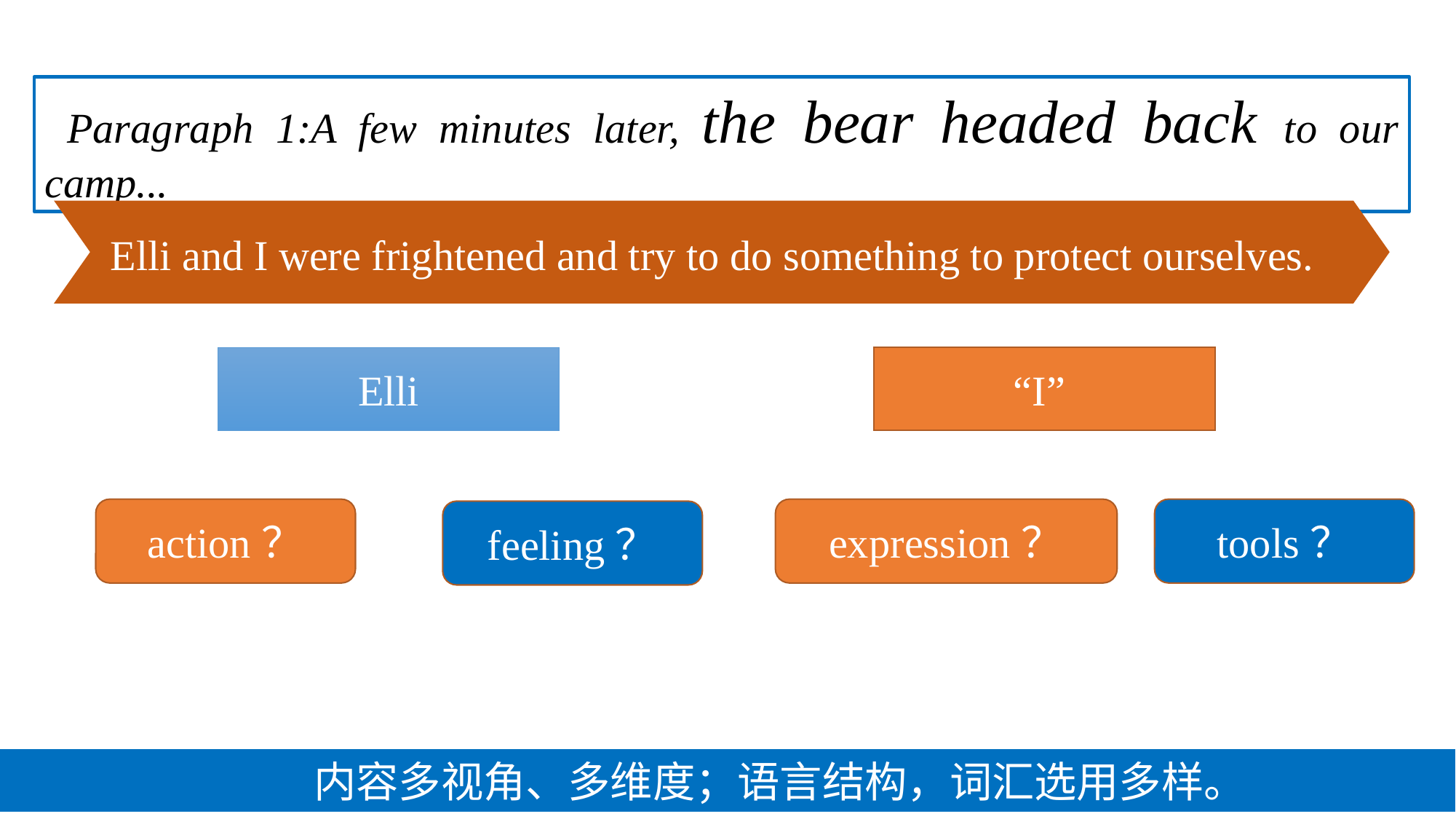

Paragraph 1:A few minutes later, the bear headed back to our camp...

Elli and I were frightened and try to do something to protect ourselves.
“I”
Elli
tools？
action？
expression？
feeling？
Result ?
          内容多视角、多维度；语言结构，词汇选用多样。